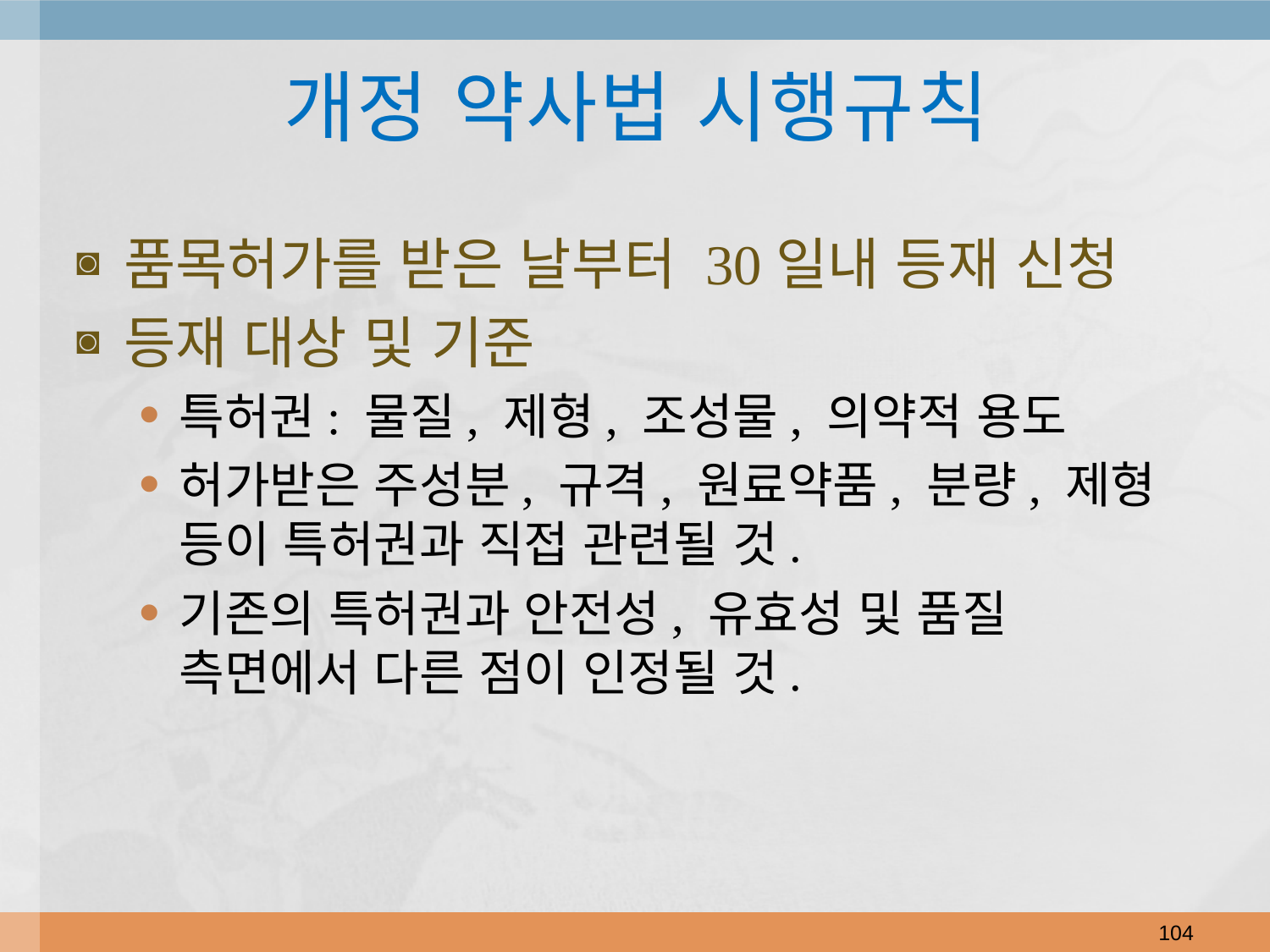

# 개정 약사법 시행규칙
품목허가를 받은 날부터 30일내 등재 신청
등재 대상 및 기준
특허권: 물질, 제형, 조성물, 의약적 용도
허가받은 주성분, 규격, 원료약품, 분량, 제형 등이 특허권과 직접 관련될 것.
기존의 특허권과 안전성, 유효성 및 품질 측면에서 다른 점이 인정될 것.
104